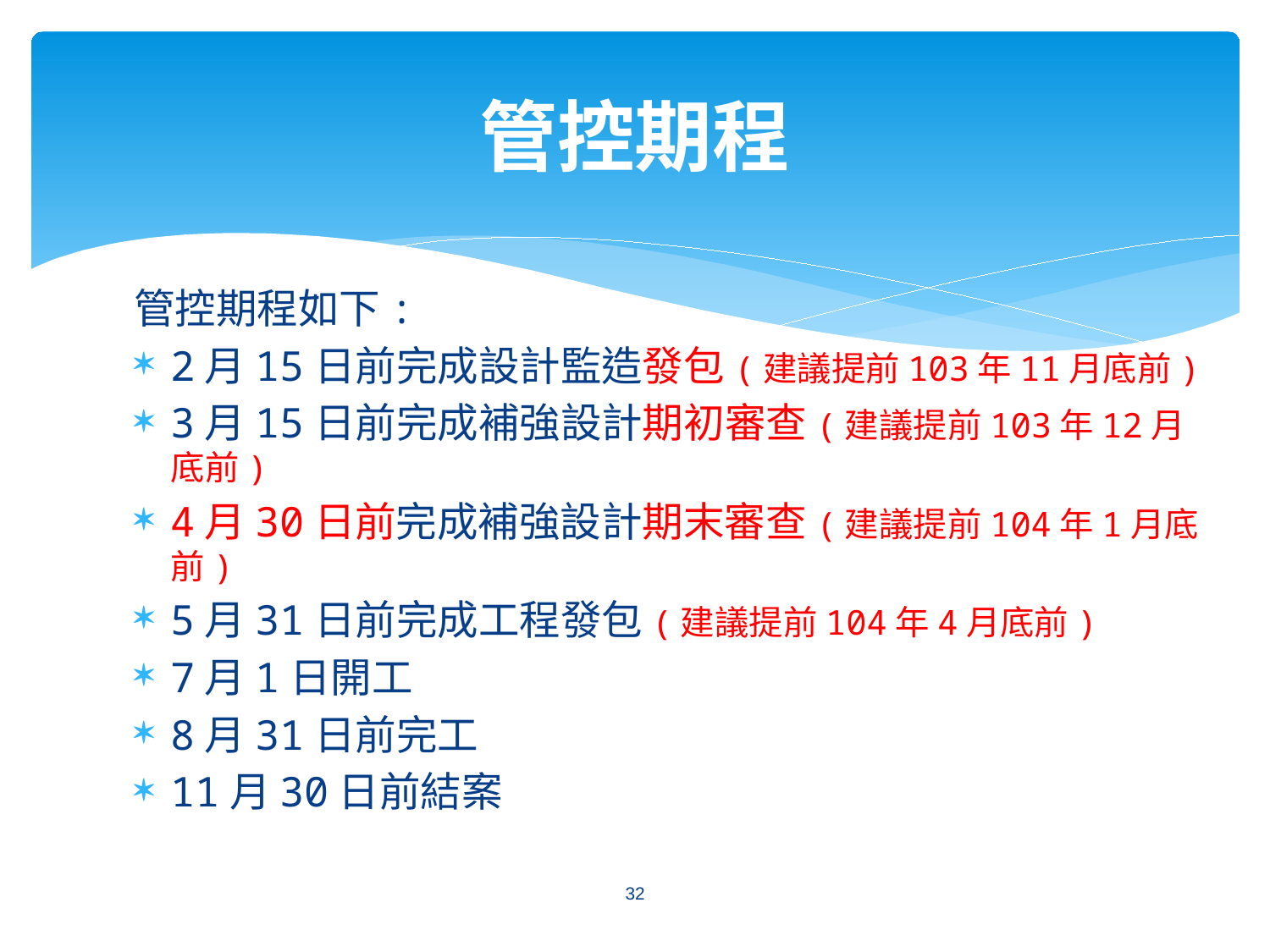

# 管控期程
管控期程如下:
2月15日前完成設計監造發包(建議提前103年11月底前)
3月15日前完成補強設計期初審查(建議提前103年12月底前)
4月30日前完成補強設計期末審查(建議提前104年1月底前)
5月31日前完成工程發包(建議提前104年4月底前)
7月1日開工
8月31日前完工
11月30日前結案

32